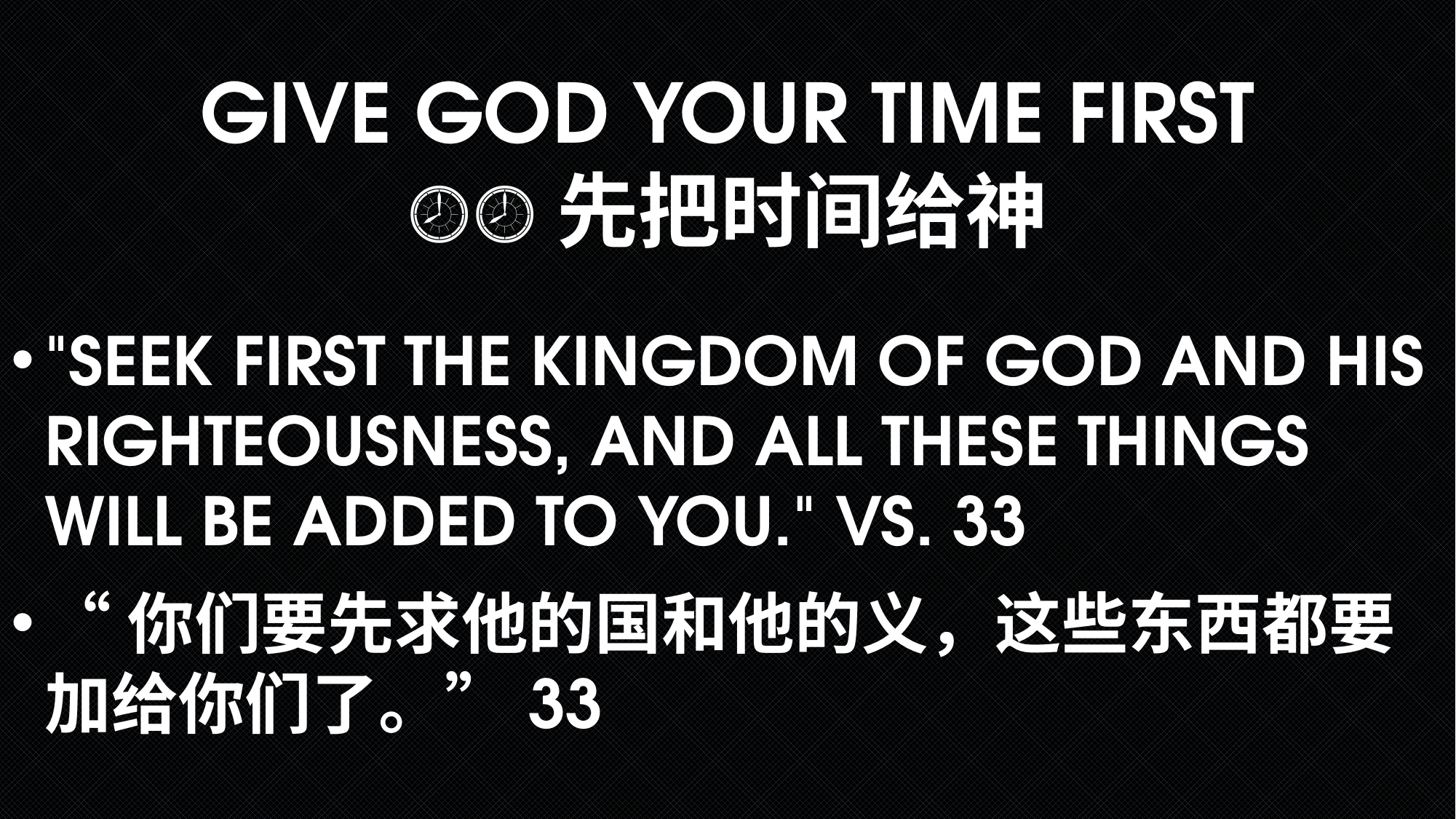

# GIVE GOD YOUR TIME FIRST ⌚️⌚️先把时间给神
"SEEK FIRST THE KINGDOM OF GOD AND HIS RIGHTEOUSNESS, AND ALL THESE THINGS WILL BE ADDED TO YOU." VS. 33
“你们要先求他的国和他的义，这些东西都要加给你们了。”33